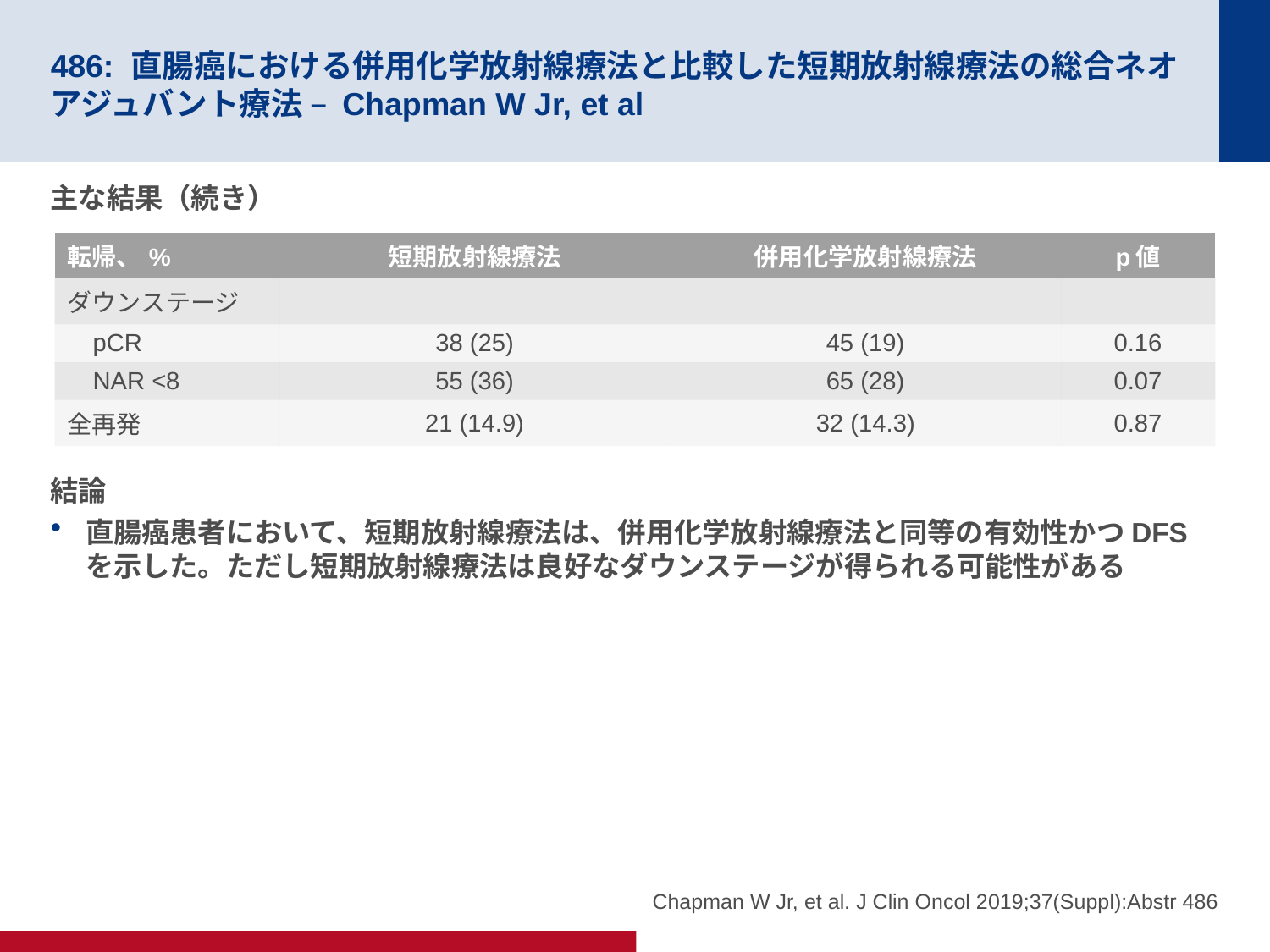

# 486: 直腸癌における併用化学放射線療法と比較した短期放射線療法の総合ネオアジュバント療法 – Chapman W Jr, et al
主な結果（続き）

結論
直腸癌患者において、短期放射線療法は、併用化学放射線療法と同等の有効性かつDFSを示した。ただし短期放射線療法は良好なダウンステージが得られる可能性がある
| 転帰、% | 短期放射線療法 | 併用化学放射線療法 | p値 |
| --- | --- | --- | --- |
| ダウンステージ |  |  |  |
| pCR | 38 (25) | 45 (19) | 0.16 |
| NAR <8 | 55 (36) | 65 (28) | 0.07 |
| 全再発 | 21 (14.9) | 32 (14.3) | 0.87 |
Chapman W Jr, et al. J Clin Oncol 2019;37(Suppl):Abstr 486